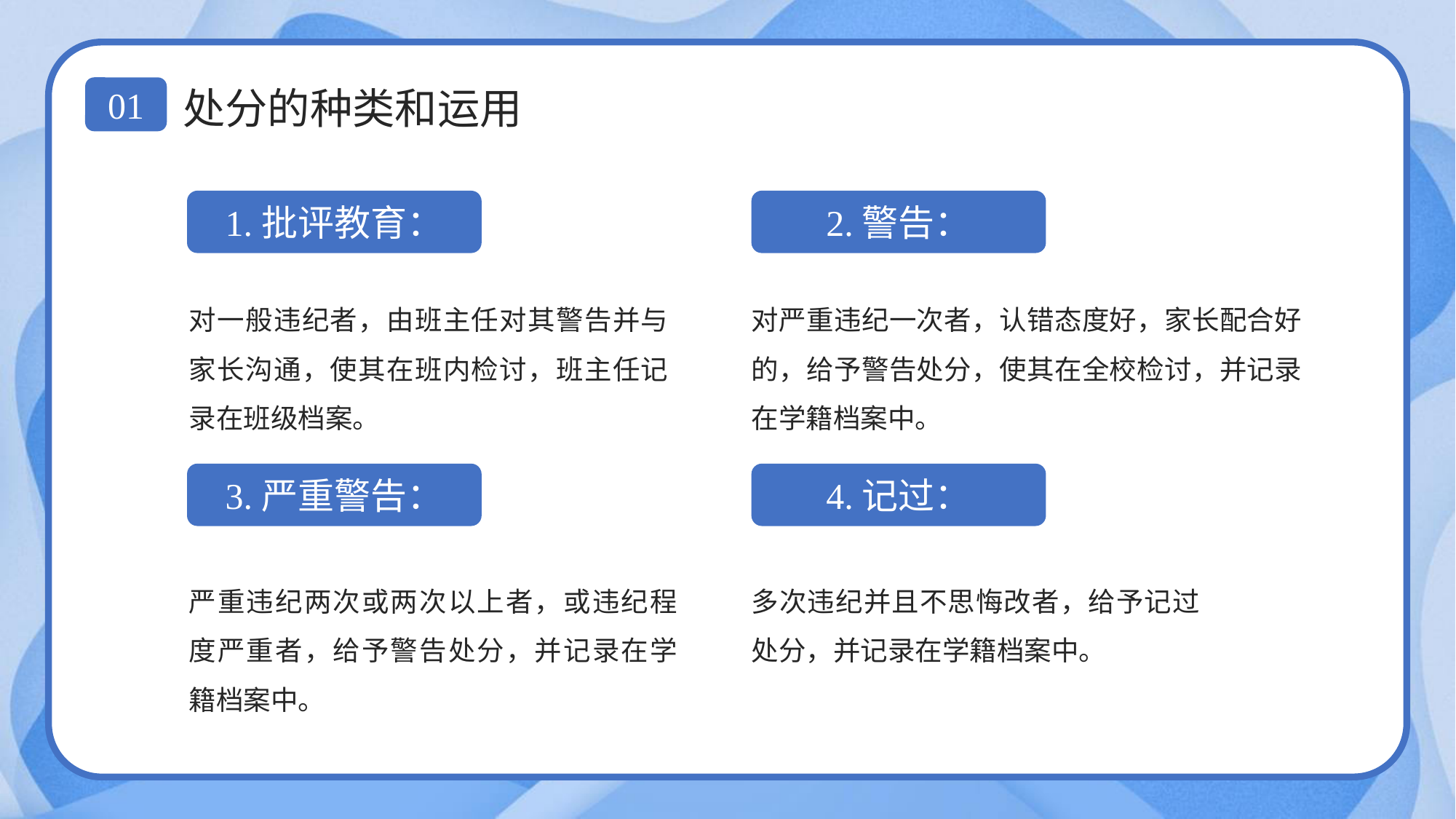

处分的种类和运用
01
1.批评教育：
2.警告：
对一般违纪者，由班主任对其警告并与家长沟通，使其在班内检讨，班主任记录在班级档案。
对严重违纪一次者，认错态度好，家长配合好的，给予警告处分，使其在全校检讨，并记录在学籍档案中。
3.严重警告：
4.记过：
严重违纪两次或两次以上者，或违纪程度严重者，给予警告处分，并记录在学籍档案中。
多次违纪并且不思悔改者，给予记过处分，并记录在学籍档案中。